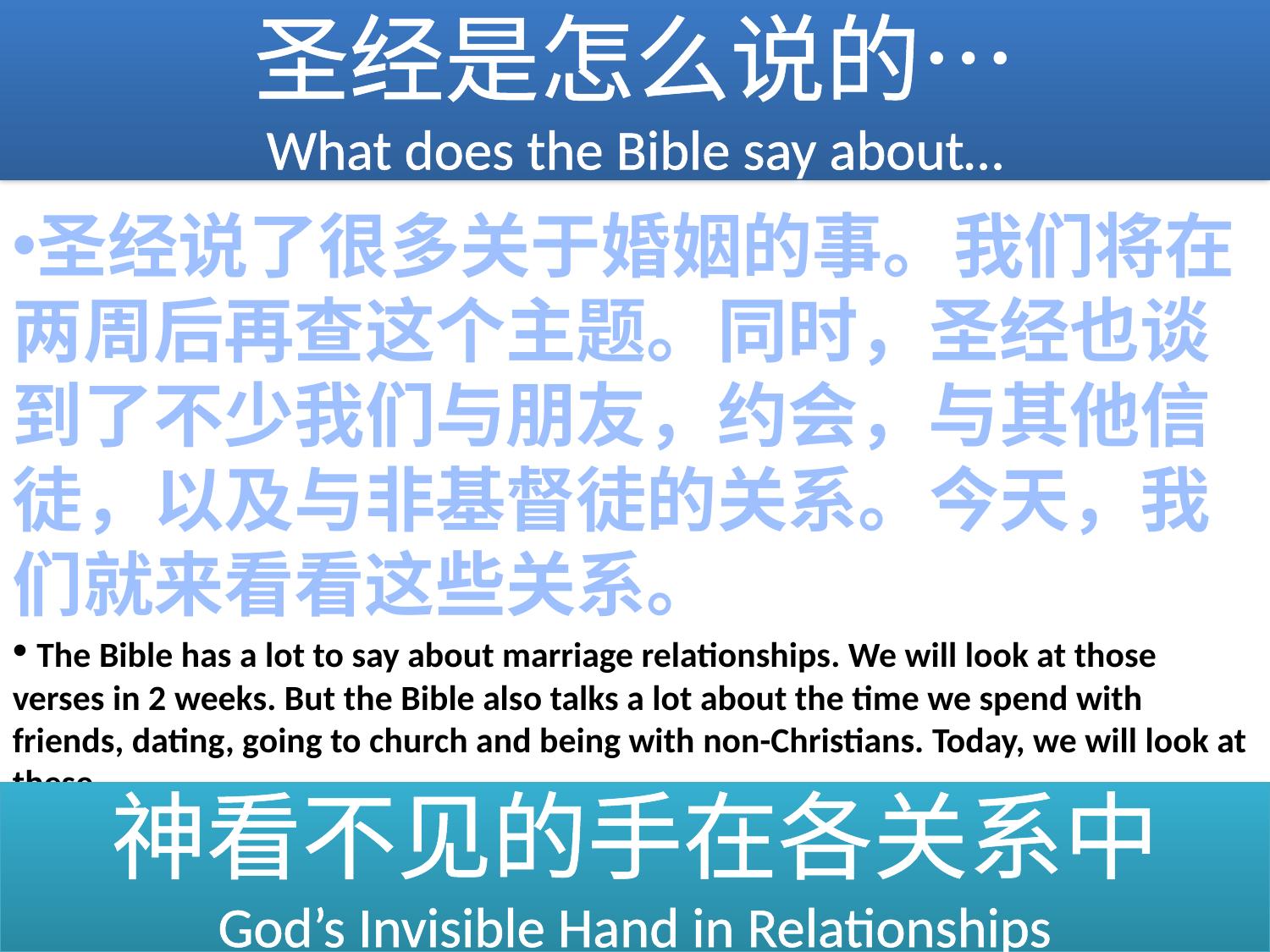

圣经是怎么说的…
What does the Bible say about…
圣经说了很多关于婚姻的事。我们将在两周后再查这个主题。同时，圣经也谈到了不少我们与朋友，约会，与其他信徒，以及与非基督徒的关系。今天，我们就来看看这些关系。
 The Bible has a lot to say about marriage relationships. We will look at those verses in 2 weeks. But the Bible also talks a lot about the time we spend with friends, dating, going to church and being with non-Christians. Today, we will look at these.
神看不见的手在各关系中
God’s Invisible Hand in Relationships